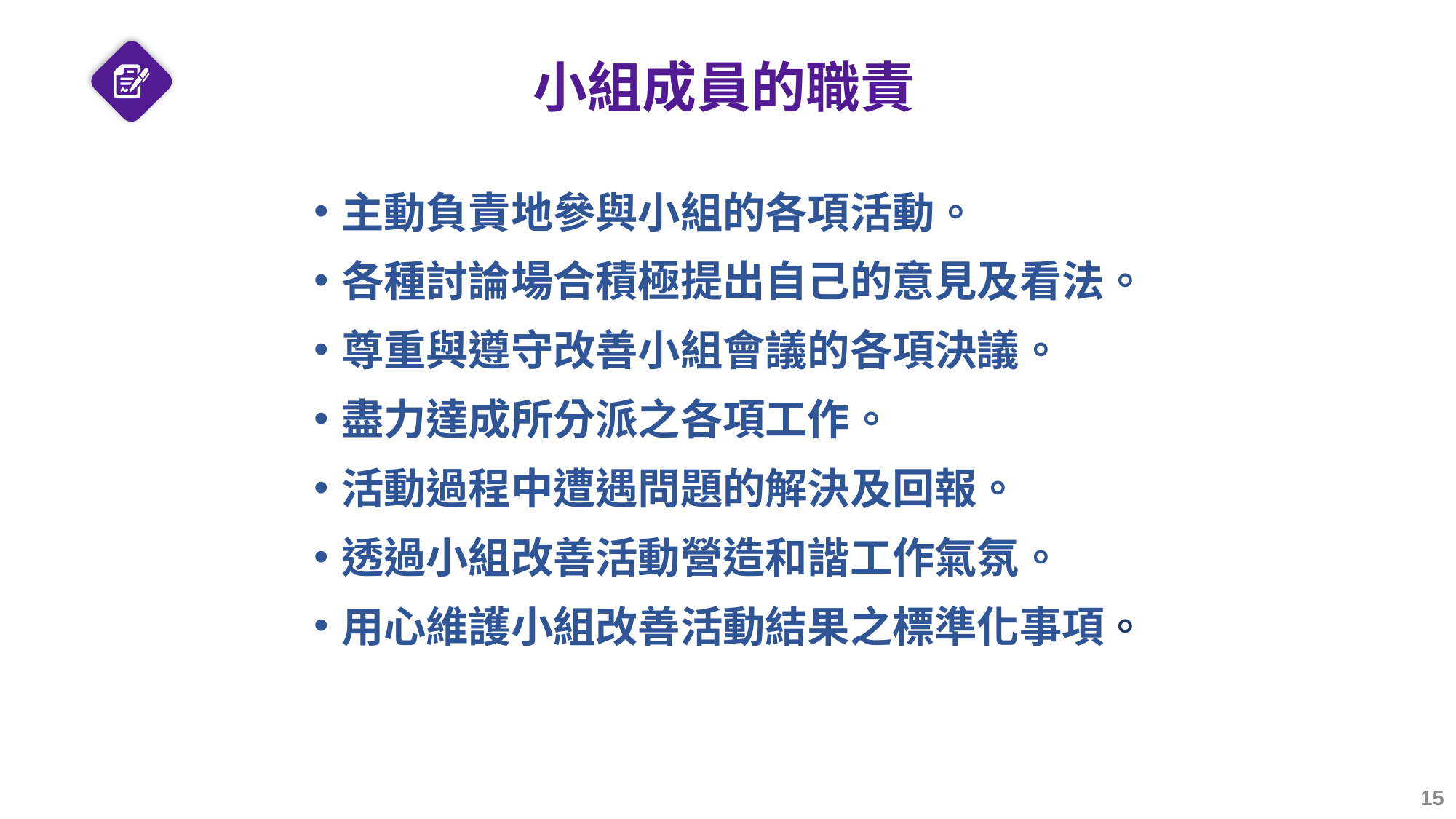

# 小組成員的職責
主動負責地參與小組的各項活動。
各種討論場合積極提出自己的意見及看法。
尊重與遵守改善小組會議的各項決議。
盡力達成所分派之各項工作。
活動過程中遭遇問題的解決及回報。
透過小組改善活動營造和諧工作氣氛。
用心維護小組改善活動結果之標準化事項。
15